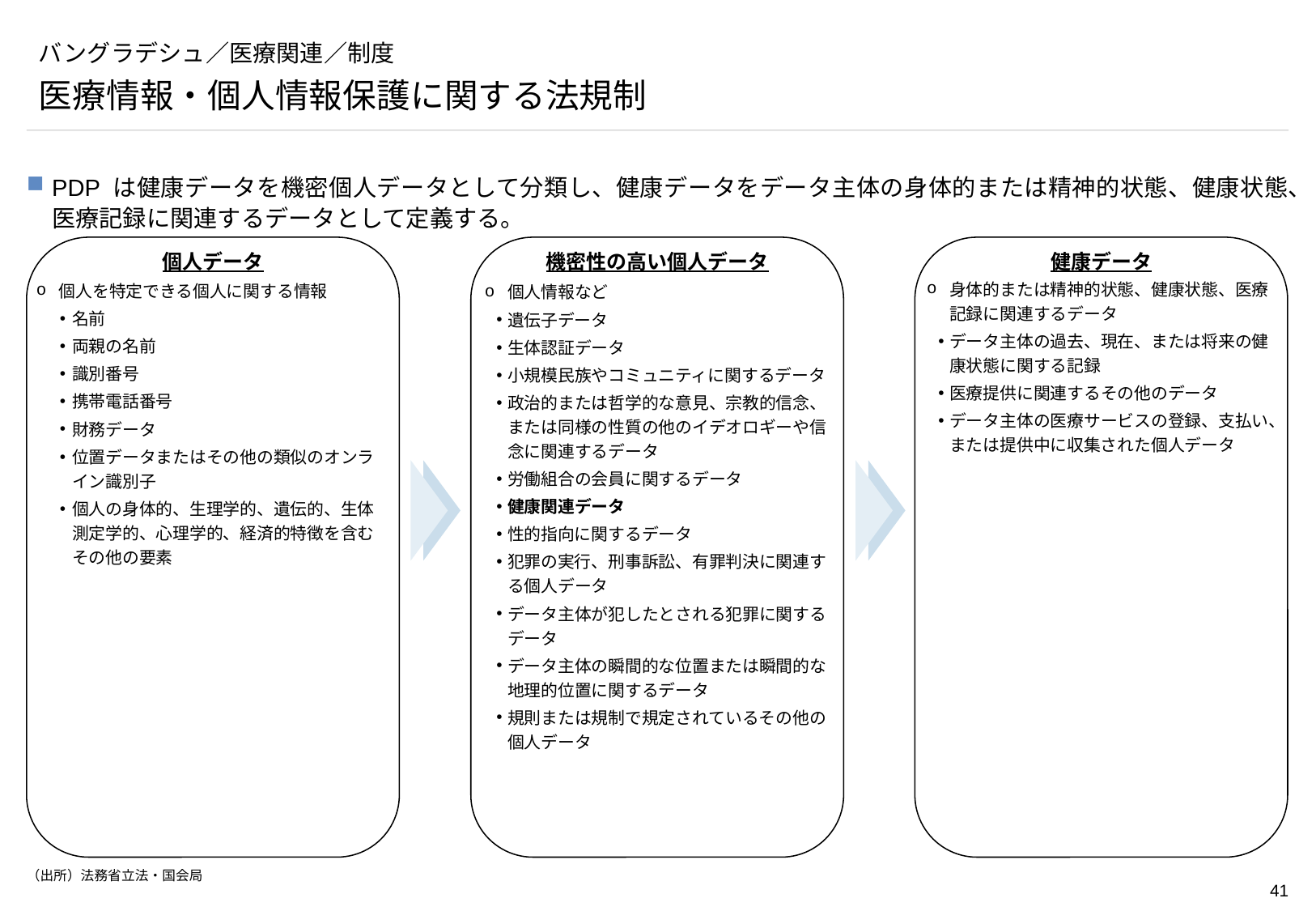

# バングラデシュ／医療関連／制度
医療情報・個人情報保護に関する法規制

PDP は健康データを機密個人データとして分類し、健康データをデータ主体の身体的または精神的状態、健康状態、医療記録に関連するデータとして定義する。

健康データ
身体的または精神的状態、健康状態、医療記録に関連するデータ
データ主体の過去、現在、または将来の健康状態に関する記録
医療提供に関連するその他のデータ
データ主体の医療サービスの登録、支払い、または提供中に収集された個人データ

機密性の高い個人データ
個人情報など
遺伝子データ
生体認証データ
小規模民族やコミュニティに関するデータ
政治的または哲学的な意見、宗教的信念、または同様の性質の他のイデオロギーや信念に関連するデータ
労働組合の会員に関するデータ
健康関連データ
性的指向に関するデータ
犯罪の実行、刑事訴訟、有罪判決に関連する個人データ
データ主体が犯したとされる犯罪に関するデータ
データ主体の瞬間的な位置または瞬間的な地理的位置に関するデータ
規則または規制で規定されているその他の個人データ

個人データ
個人を特定できる個人に関する情報
名前
両親の名前
識別番号
携帯電話番号
財務データ
位置データまたはその他の類似のオンライン識別子
個人の身体的、生理学的、遺伝的、生体測定学的、心理学的、経済的特徴を含むその他の要素

（出所）法務省立法・国会局